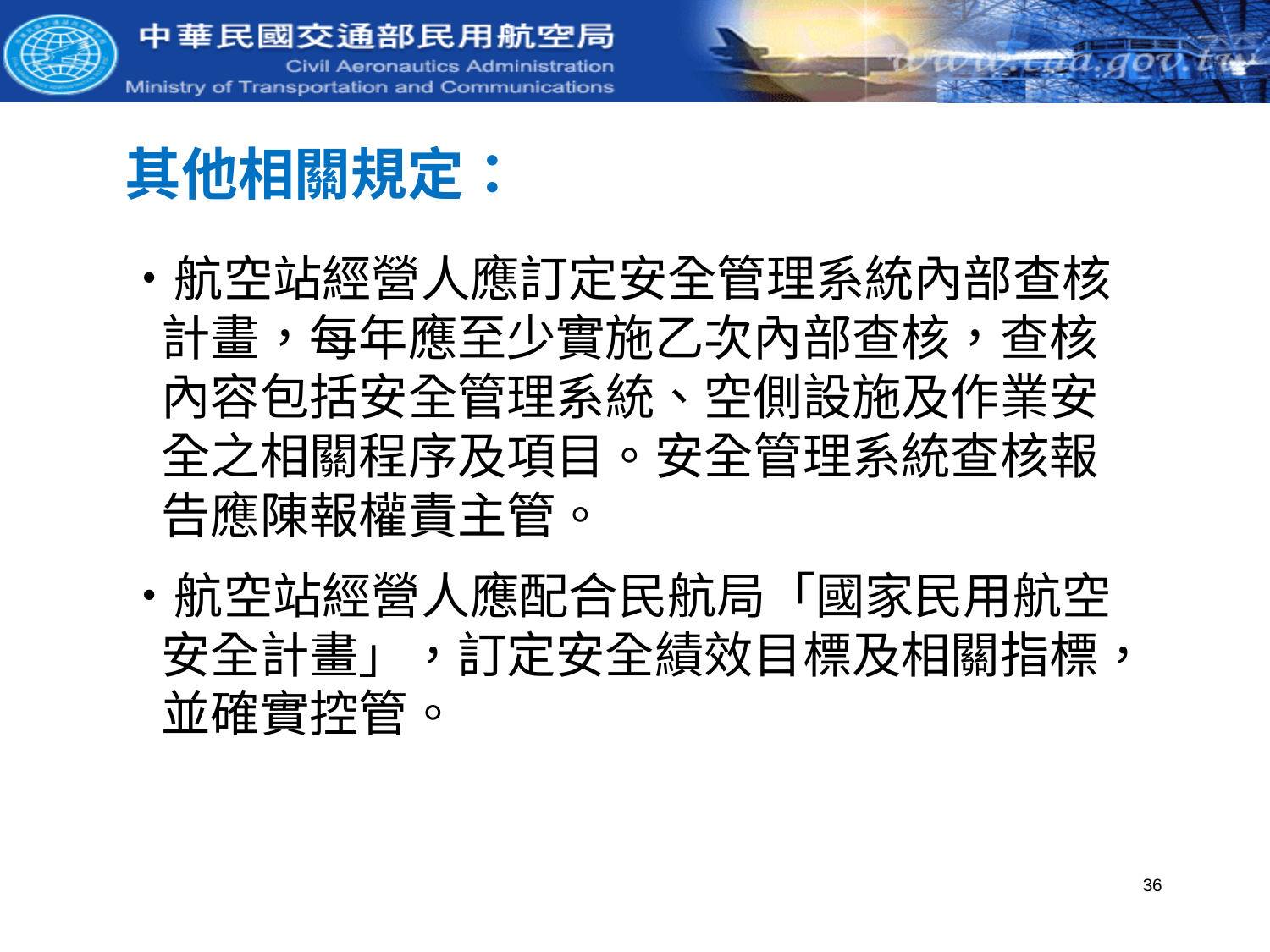

其他相關規定：
・航空站經營人應訂定安全管理系統內部查核計畫，每年應至少實施乙次內部查核，查核內容包括安全管理系統、空側設施及作業安全之相關程序及項目。安全管理系統查核報告應陳報權責主管。
・航空站經營人應配合民航局「國家民用航空安全計畫」，訂定安全績效目標及相關指標，並確實控管。